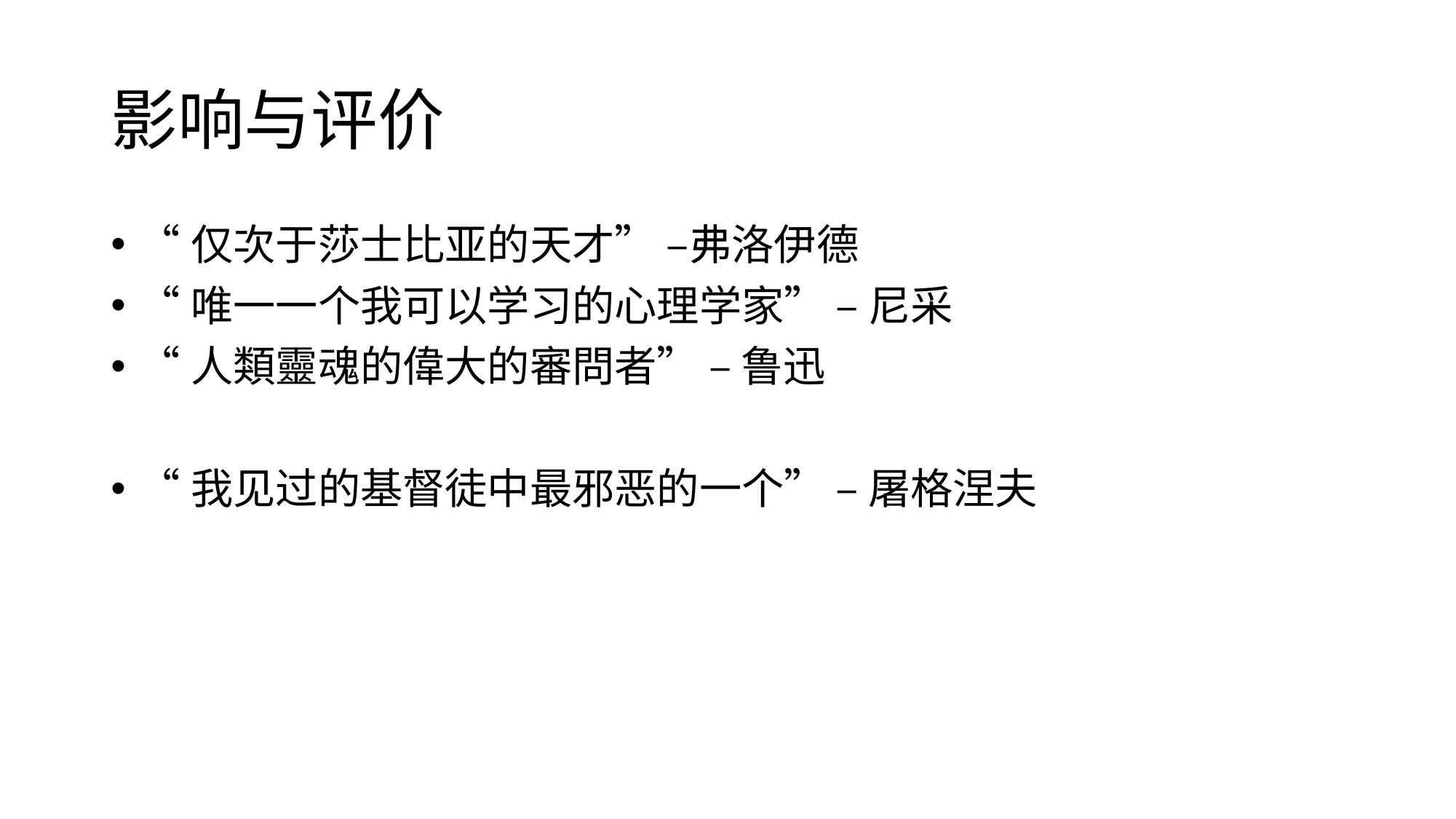

# 影响与评价
“仅次于莎士比亚的天才” –弗洛伊德
“唯一一个我可以学习的心理学家” – 尼采
“人類靈魂的偉大的審問者” – 鲁迅

“我见过的基督徒中最邪恶的一个” – 屠格涅夫